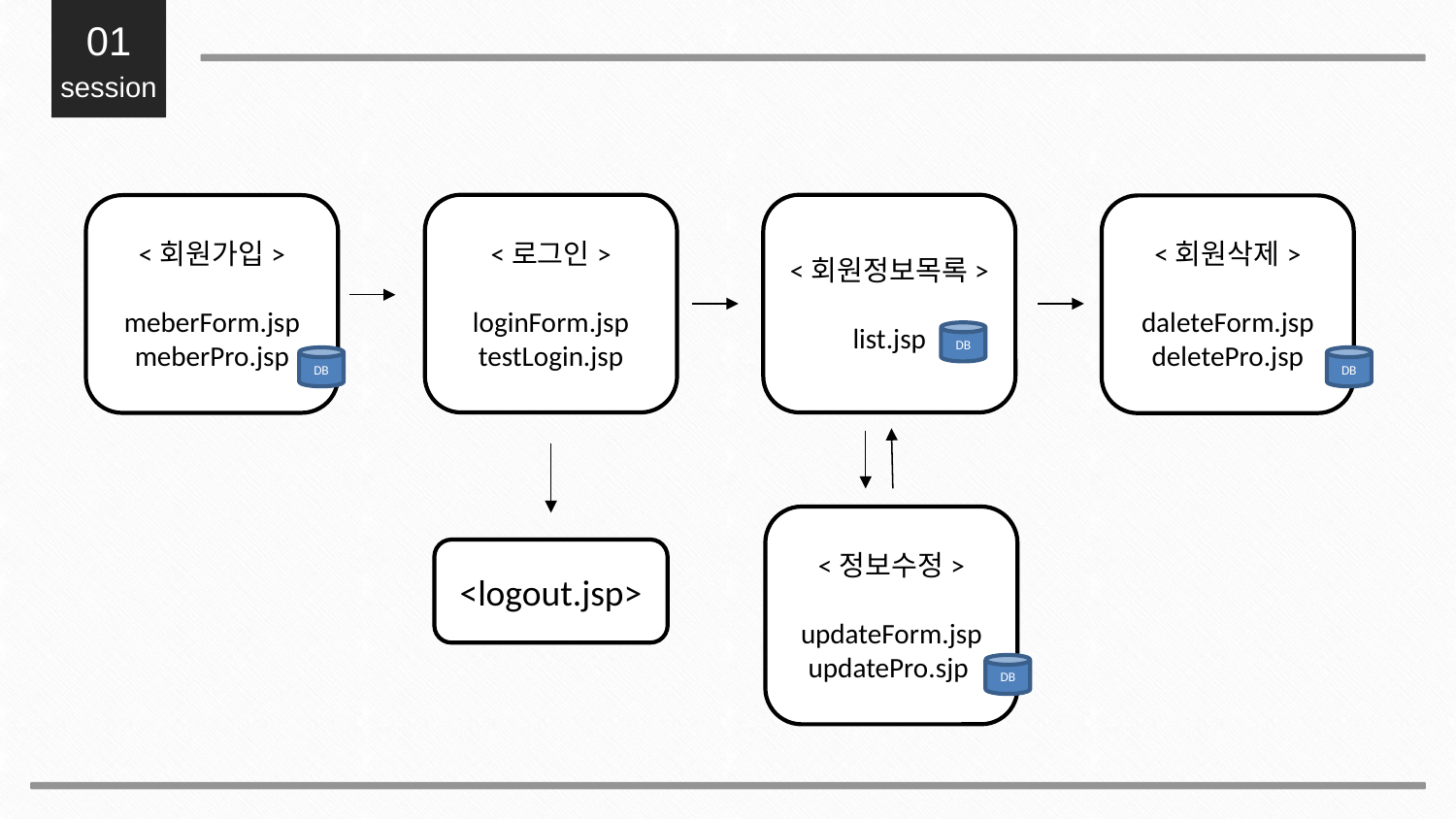

01

session
<로그인>

loginForm.jsp
testLogin.jsp
<회원정보목록>

list.jsp
<회원가입>

meberForm.jsp
meberPro.jsp
<회원삭제>

daleteForm.jsp
deletePro.jsp
DB
DB
DB
<정보수정>

updateForm.jsp
updatePro.sjp
<logout.jsp>
DB